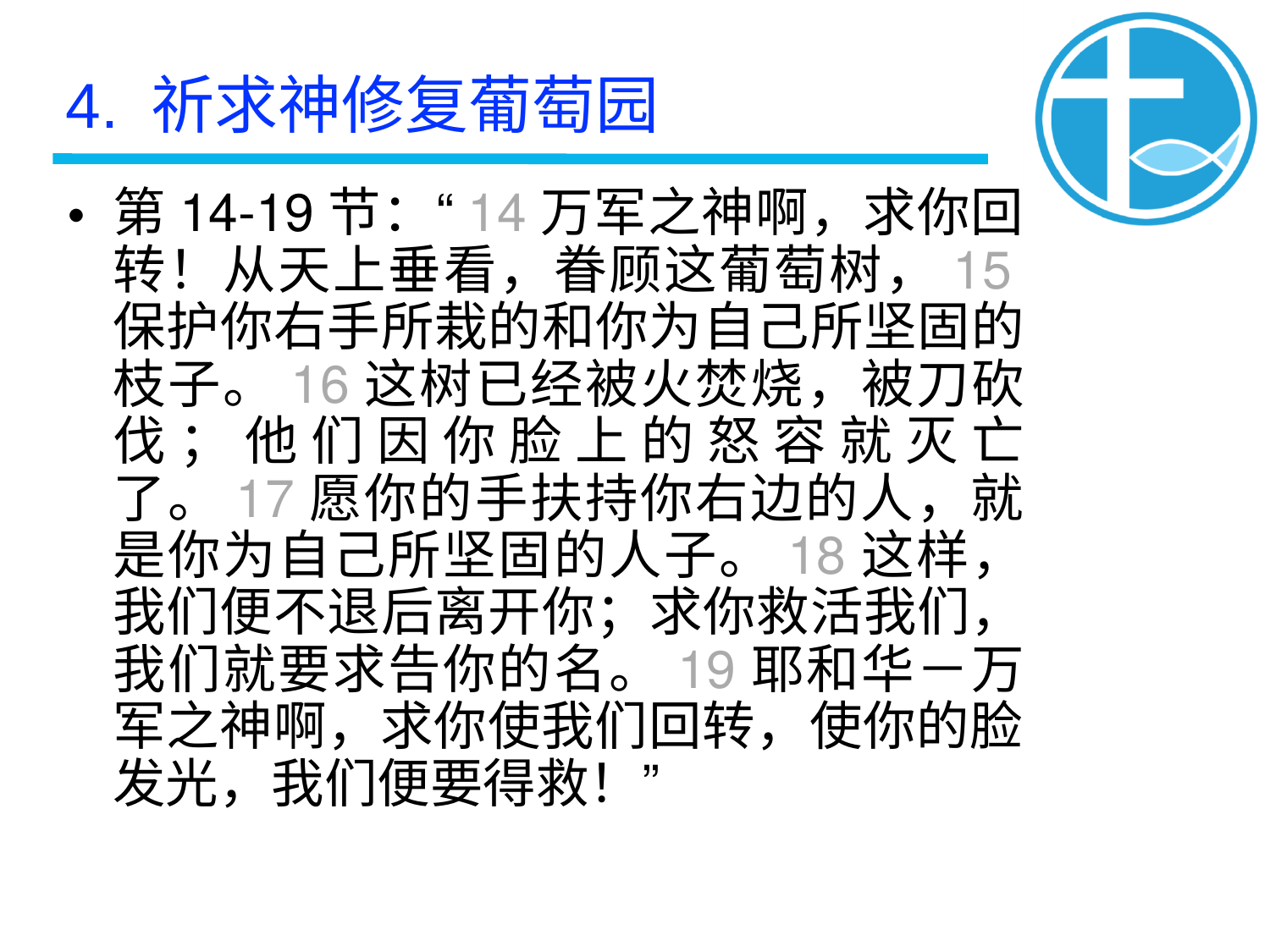

4. 祈求神修复葡萄园
第14-19节：“14万军之神啊，求你回转！从天上垂看，眷顾这葡萄树，15保护你右手所栽的和你为自己所坚固的枝子。16这树已经被火焚烧，被刀砍伐；他们因你脸上的怒容就灭亡了。17愿你的手扶持你右边的人，就是你为自己所坚固的人子。18这样，我们便不退后离开你；求你救活我们，我们就要求告你的名。19耶和华－万军之神啊，求你使我们回转，使你的脸发光，我们便要得救！”